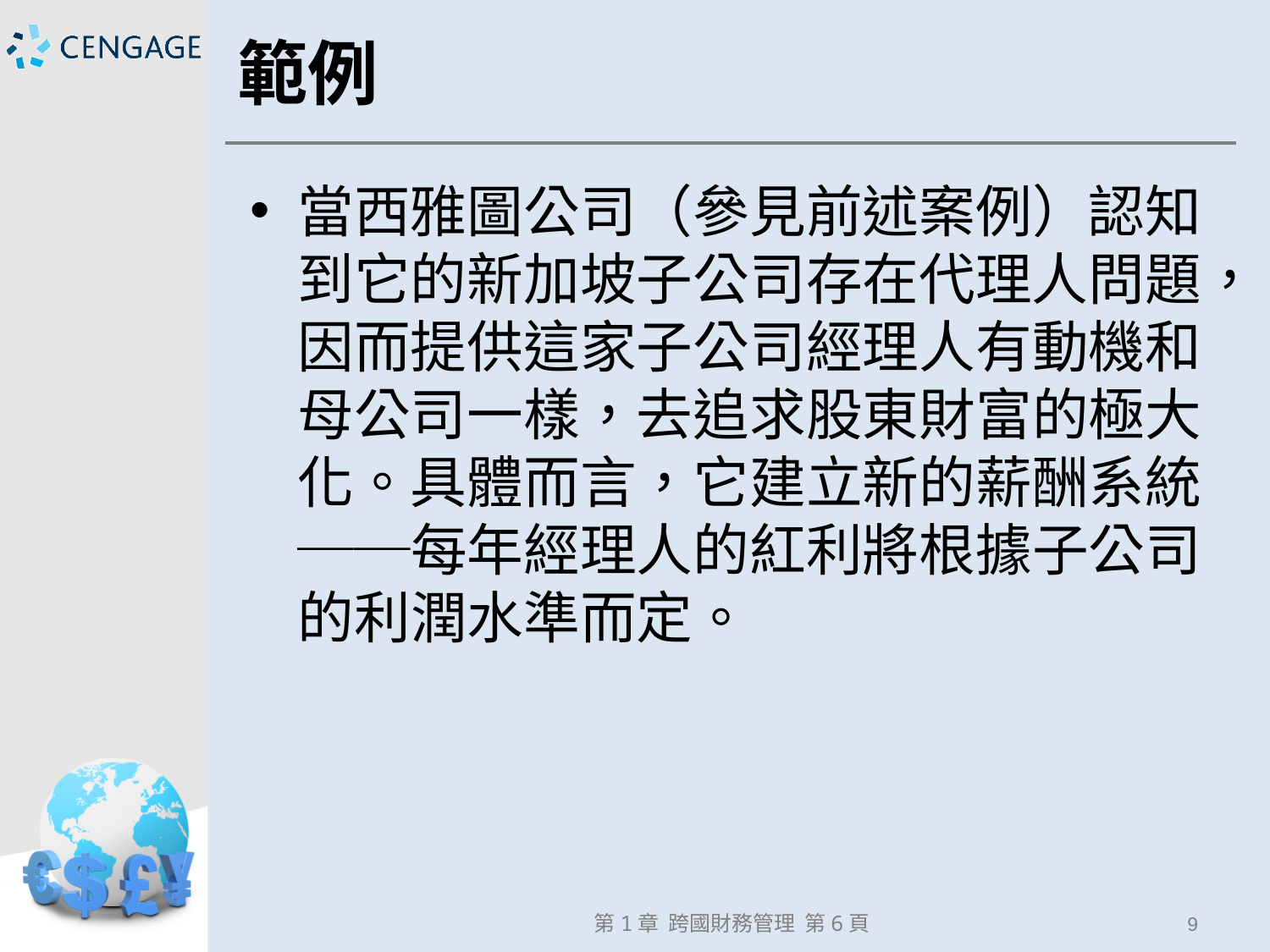

# 範例
當西雅圖公司（參見前述案例）認知到它的新加坡子公司存在代理人問題，因而提供這家子公司經理人有動機和母公司一樣，去追求股東財富的極大化。具體而言，它建立新的薪酬系統──每年經理人的紅利將根據子公司的利潤水準而定。
第1章  跨國財務管理  第6頁
9